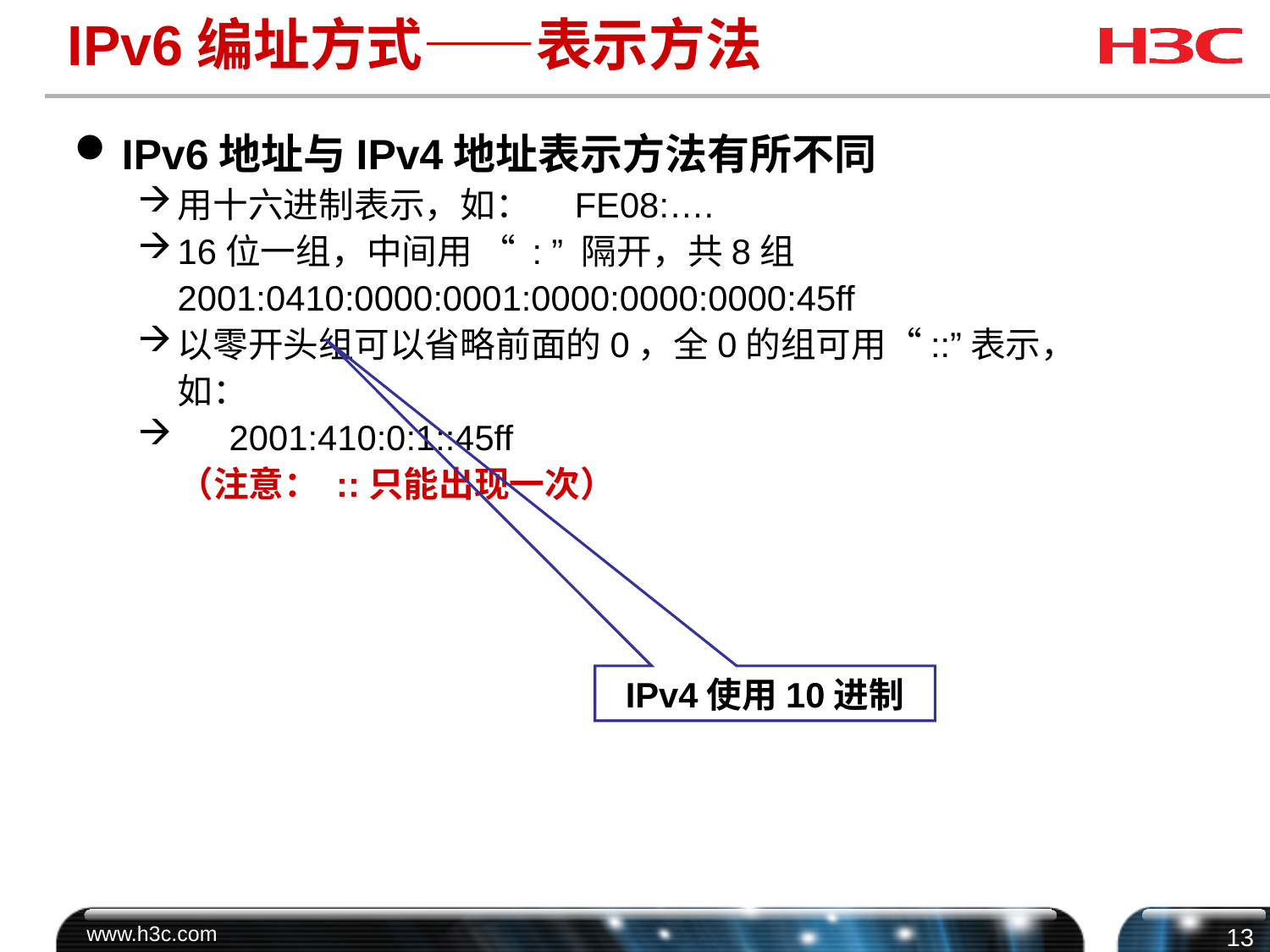

# IPv6编址方式——表示方法
IPv6地址与IPv4地址表示方法有所不同
用十六进制表示，如：　FE08:….
16位一组，中间用 “ : ” 隔开，共8组　2001:0410:0000:0001:0000:0000:0000:45ff
以零开头组可以省略前面的0，全0的组可用“::”表示，如：
　 2001:410:0:1::45ff
    （注意： ::只能出现一次）

IPv4使用10进制